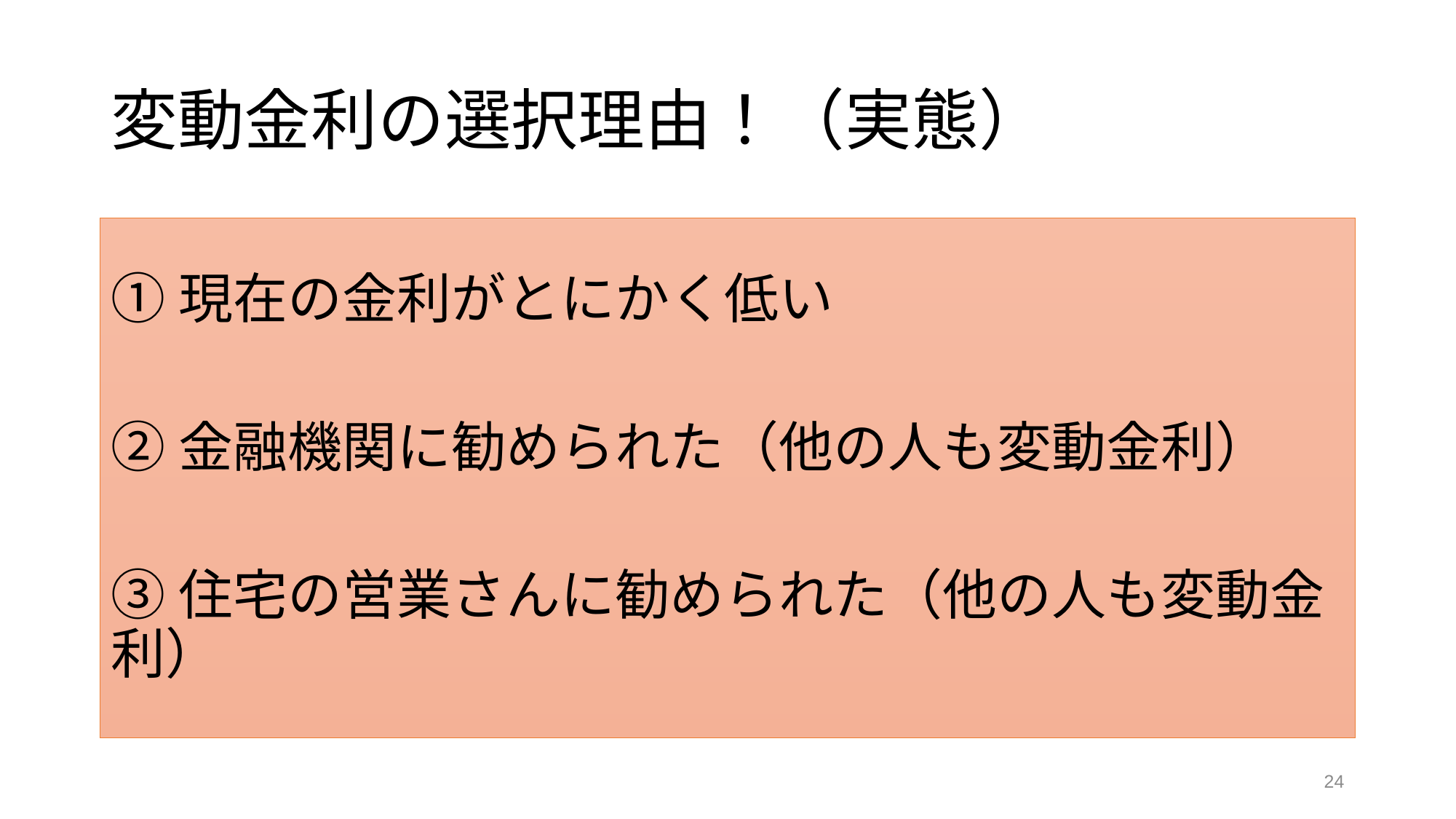

# 変動金利の選択理由！（実態）

①現在の金利がとにかく低い

②金融機関に勧められた（他の人も変動金利）

③住宅の営業さんに勧められた（他の人も変動金利）

24